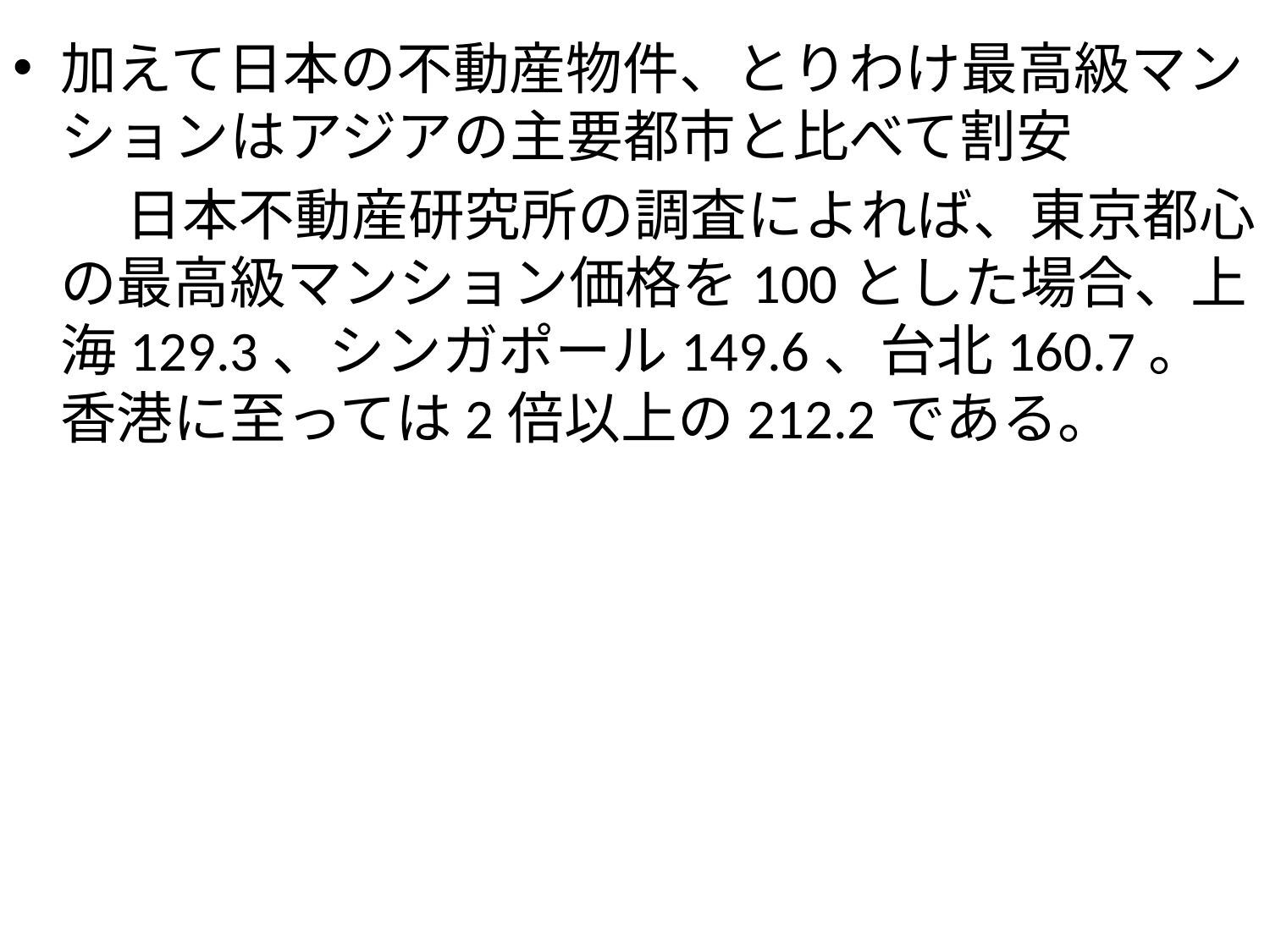

加えて日本の不動産物件、とりわけ最高級マンションはアジアの主要都市と比べて割安
　　日本不動産研究所の調査によれば、東京都心の最高級マンション価格を1​0​0とした場合、上海1​2​9.3、シンガポール1​4​9.6、台北1​6​0.7。香港に至っては2倍以上の2​1​2.2である。